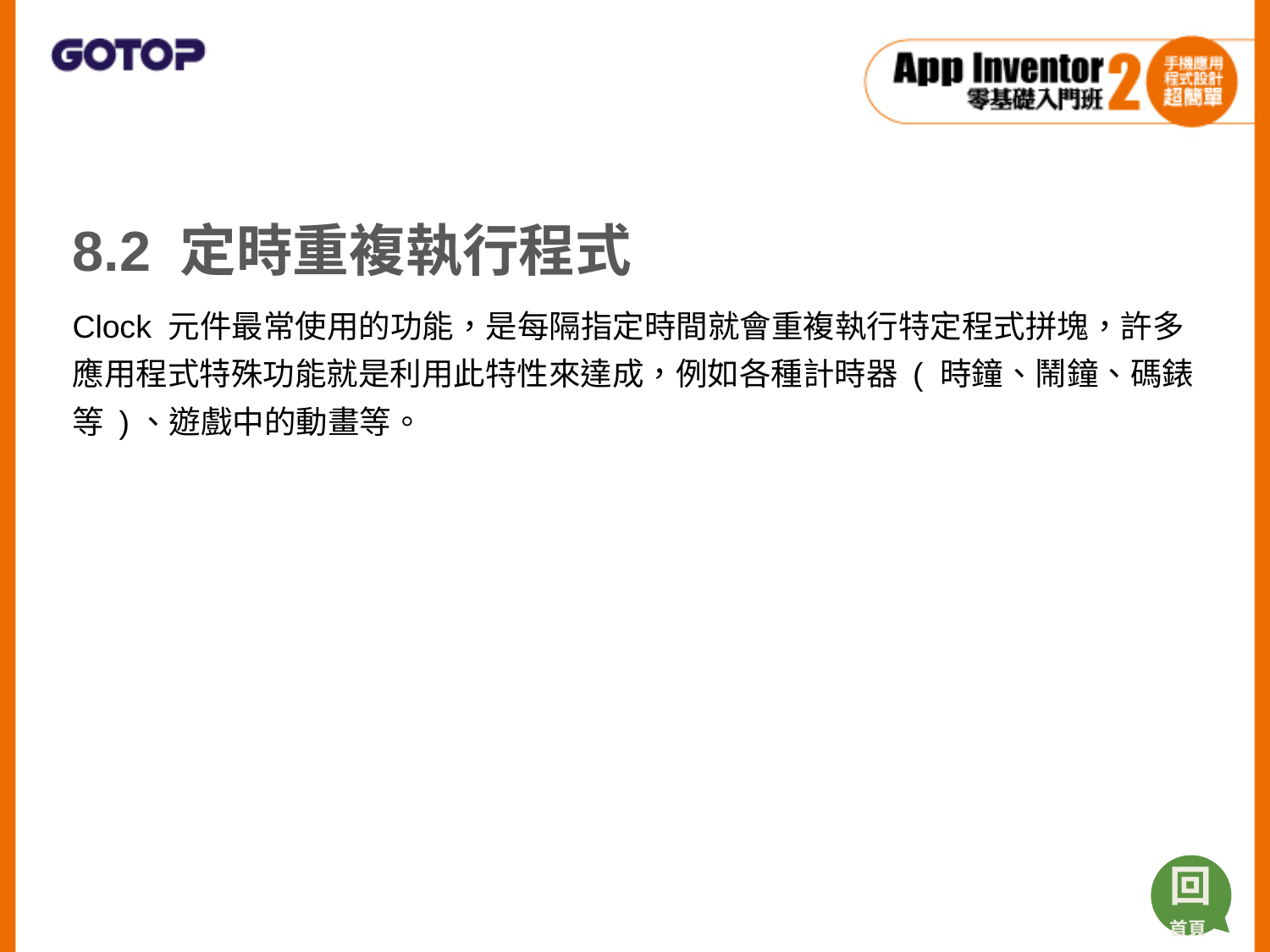

8.2 定時重複執行程式
Clock 元件最常使用的功能，是每隔指定時間就會重複執行特定程式拼塊，許多應用程式特殊功能就是利用此特性來達成，例如各種計時器 ( 時鐘、鬧鐘、碼錶等 )、遊戲中的動畫等。
回
首頁